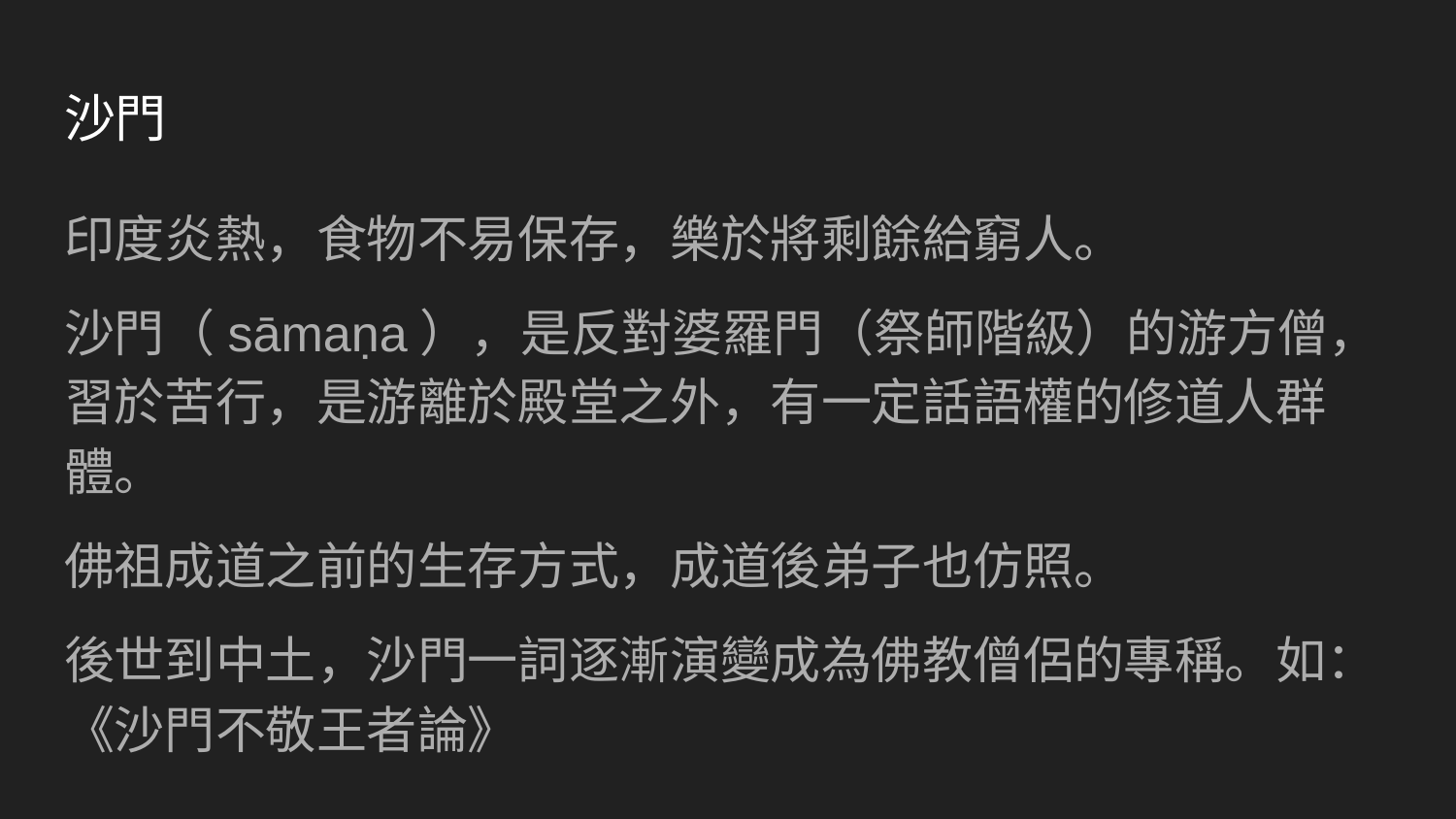

# 沙門
印度炎熱，食物不易保存，樂於將剩餘給窮人。
沙門（sāmaṇa），是反對婆羅門（祭師階級）的游方僧，習於苦行，是游離於殿堂之外，有一定話語權的修道人群體。
佛祖成道之前的生存方式，成道後弟子也仿照。
後世到中土，沙門一詞逐漸演變成為佛教僧侶的專稱。如：《沙門不敬王者論》